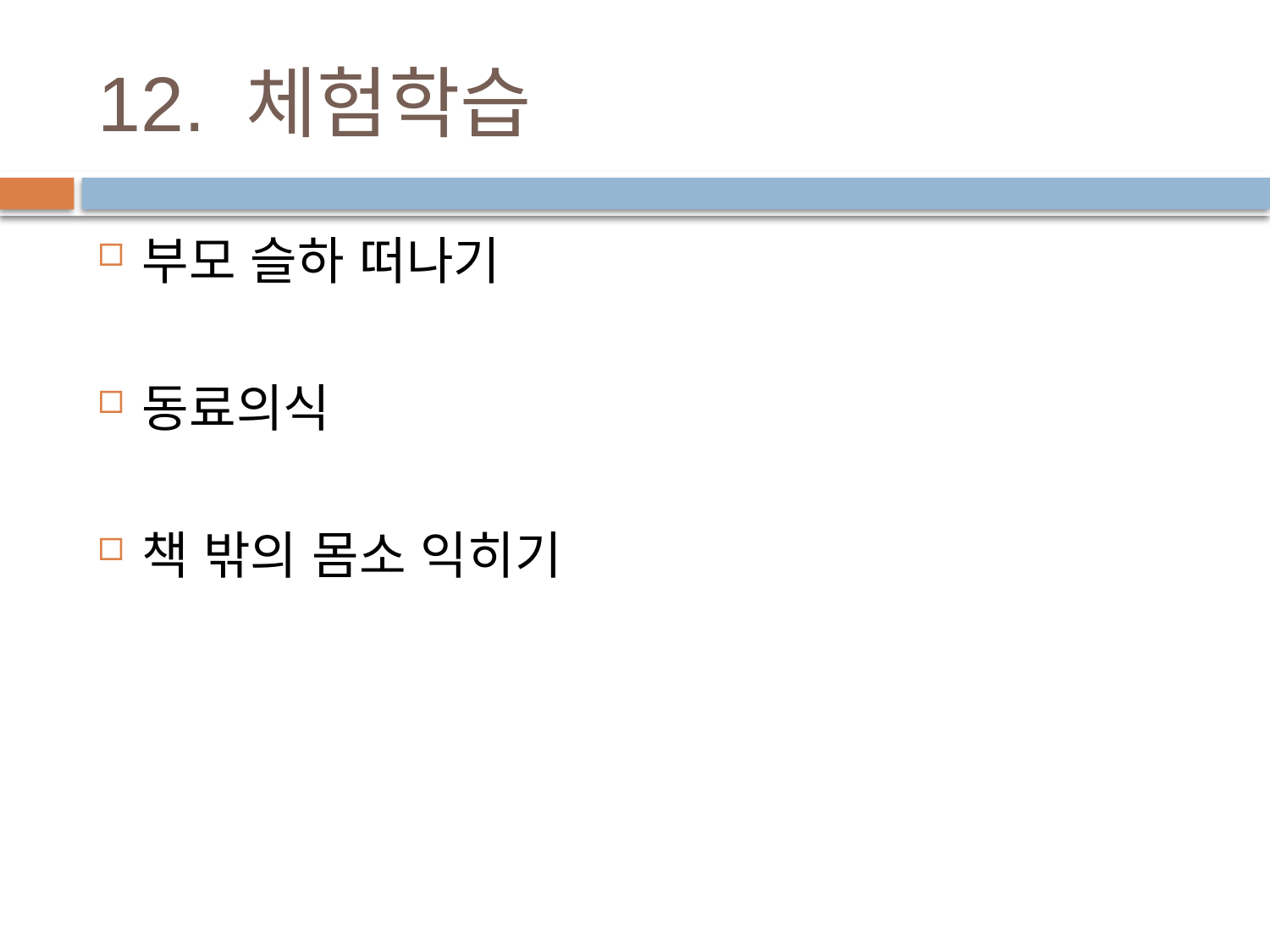

# 12. 체험학습
부모 슬하 떠나기

동료의식

책 밖의 몸소 익히기